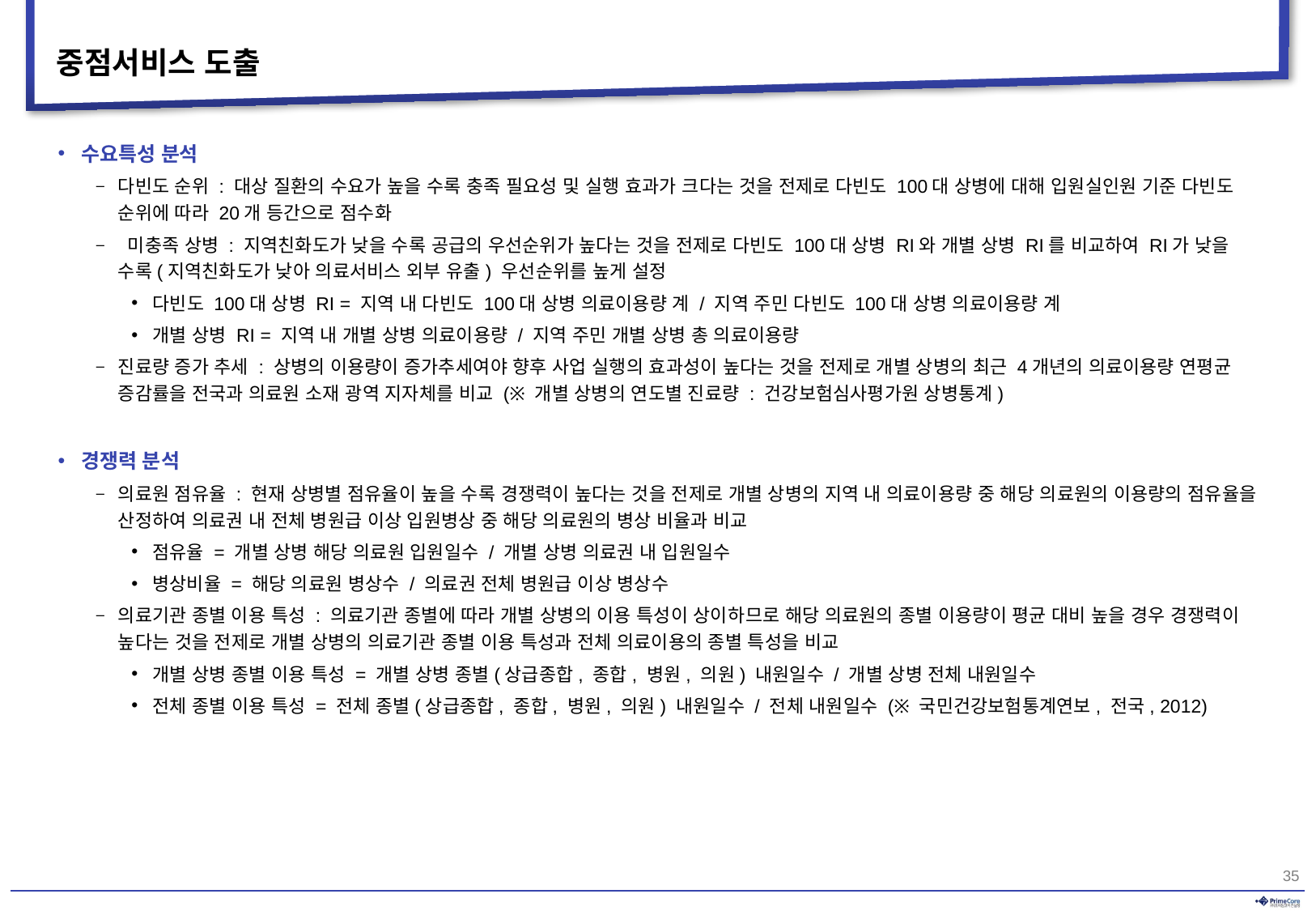

# 중점서비스 도출
수요특성 분석
다빈도 순위 : 대상 질환의 수요가 높을 수록 충족 필요성 및 실행 효과가 크다는 것을 전제로 다빈도 100대 상병에 대해 입원실인원 기준 다빈도 순위에 따라 20개 등간으로 점수화
 미충족 상병 : 지역친화도가 낮을 수록 공급의 우선순위가 높다는 것을 전제로 다빈도 100대 상병 RI와 개별 상병 RI를 비교하여 RI가 낮을 수록(지역친화도가 낮아 의료서비스 외부 유출) 우선순위를 높게 설정
다빈도 100대 상병 RI = 지역 내 다빈도 100대 상병 의료이용량 계 / 지역 주민 다빈도 100대 상병 의료이용량 계
개별 상병 RI = 지역 내 개별 상병 의료이용량 / 지역 주민 개별 상병 총 의료이용량
진료량 증가 추세 : 상병의 이용량이 증가추세여야 향후 사업 실행의 효과성이 높다는 것을 전제로 개별 상병의 최근 4개년의 의료이용량 연평균 증감률을 전국과 의료원 소재 광역 지자체를 비교 (※ 개별 상병의 연도별 진료량 : 건강보험심사평가원 상병통계)

경쟁력 분석
의료원 점유율 : 현재 상병별 점유율이 높을 수록 경쟁력이 높다는 것을 전제로 개별 상병의 지역 내 의료이용량 중 해당 의료원의 이용량의 점유율을 산정하여 의료권 내 전체 병원급 이상 입원병상 중 해당 의료원의 병상 비율과 비교
점유율 = 개별 상병 해당 의료원 입원일수 / 개별 상병 의료권 내 입원일수
병상비율 = 해당 의료원 병상수 / 의료권 전체 병원급 이상 병상수
의료기관 종별 이용 특성 : 의료기관 종별에 따라 개별 상병의 이용 특성이 상이하므로 해당 의료원의 종별 이용량이 평균 대비 높을 경우 경쟁력이 높다는 것을 전제로 개별 상병의 의료기관 종별 이용 특성과 전체 의료이용의 종별 특성을 비교
개별 상병 종별 이용 특성 = 개별 상병 종별(상급종합, 종합, 병원, 의원) 내원일수 / 개별 상병 전체 내원일수
전체 종별 이용 특성 = 전체 종별(상급종합, 종합, 병원, 의원) 내원일수 / 전체 내원일수 (※ 국민건강보험통계연보, 전국, 2012)